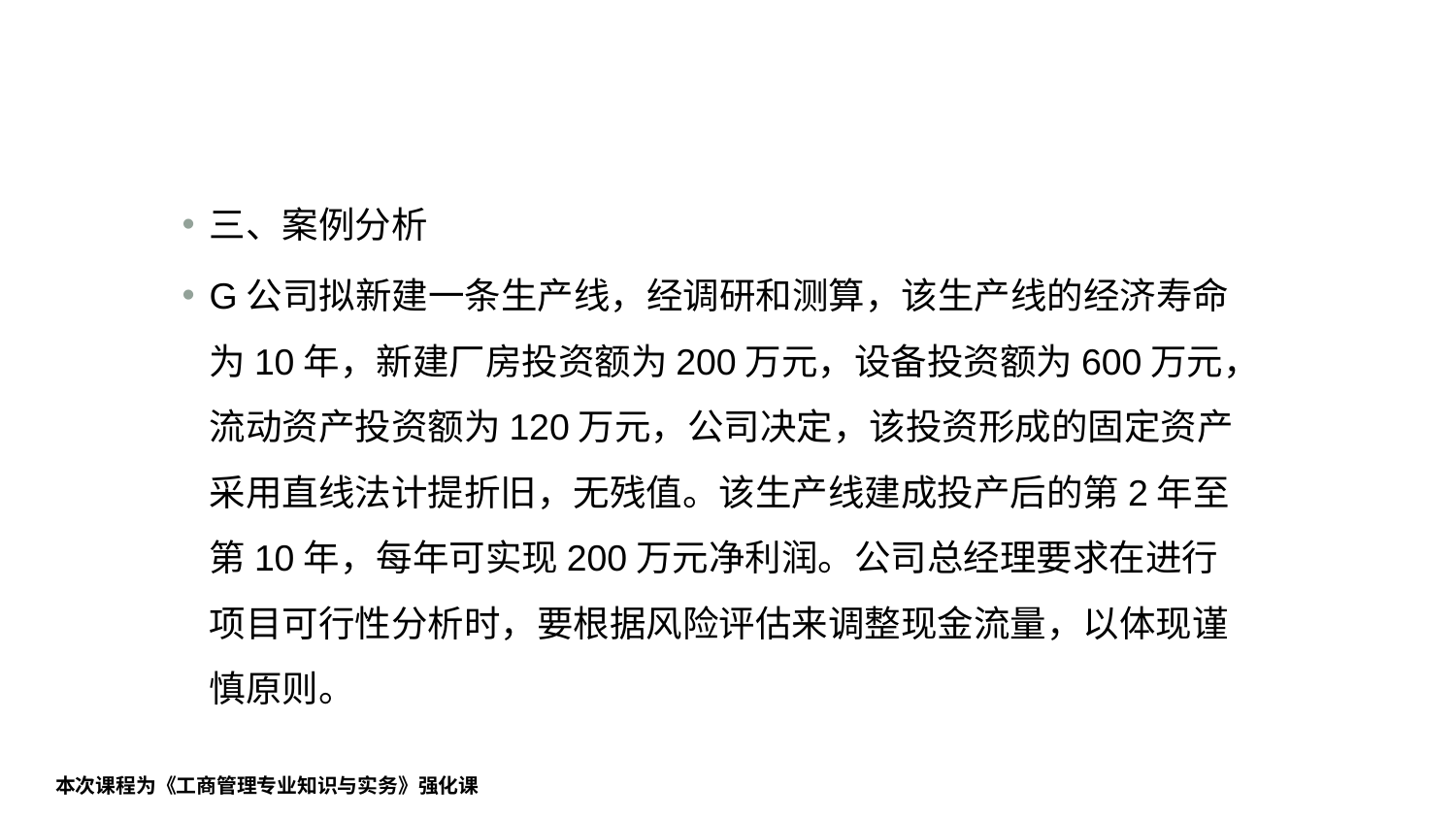

#
三、案例分析
G公司拟新建一条生产线，经调研和测算，该生产线的经济寿命为10年，新建厂房投资额为200万元，设备投资额为600万元，流动资产投资额为120万元，公司决定，该投资形成的固定资产采用直线法计提折旧，无残值。该生产线建成投产后的第2年至第10年，每年可实现200万元净利润。公司总经理要求在进行项目可行性分析时，要根据风险评估来调整现金流量，以体现谨慎原则。